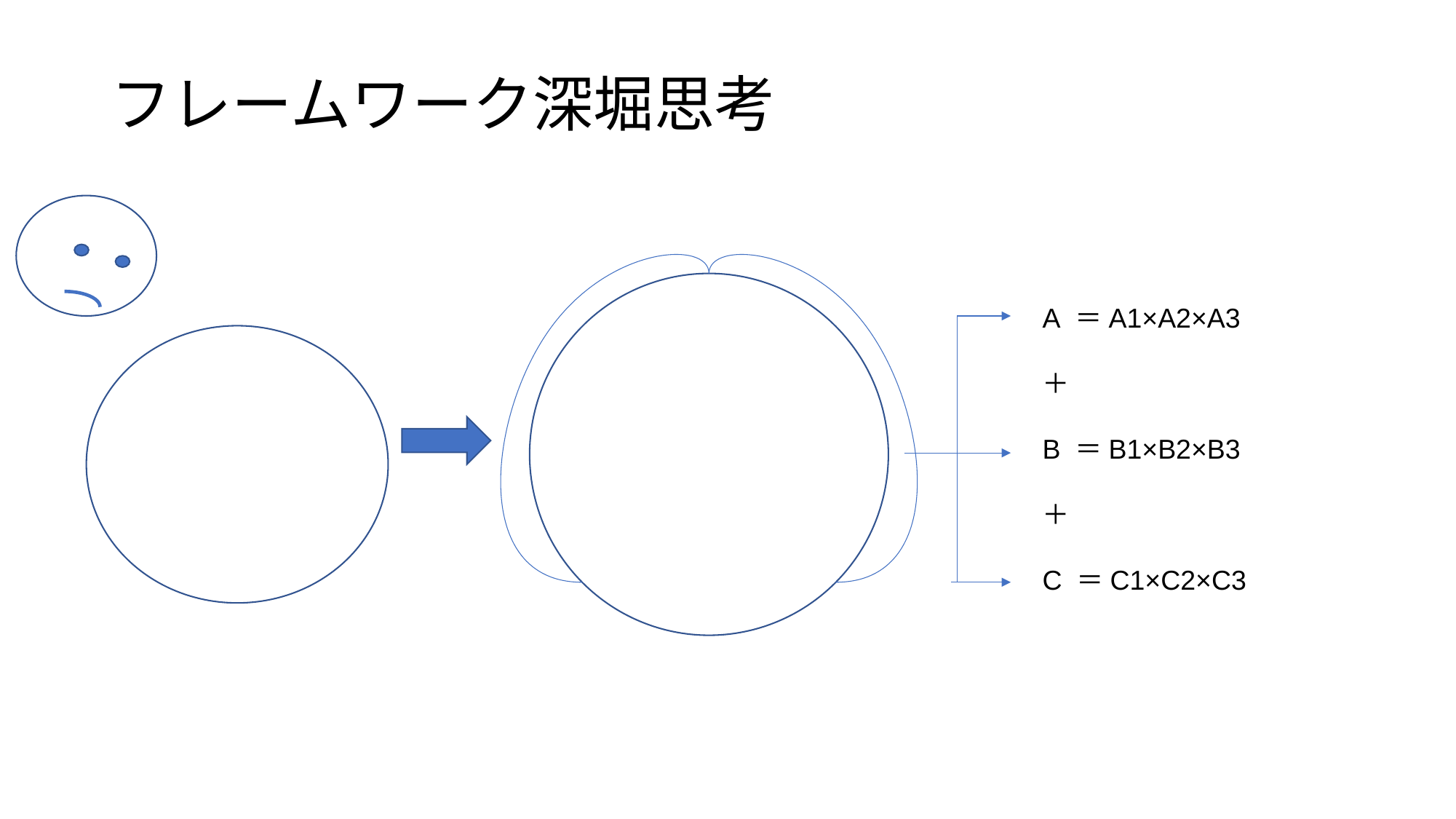

# フレームワーク深堀思考

A ＝A1×A2×A3

＋

B ＝B1×B2×B3

＋

C ＝C1×C2×C3